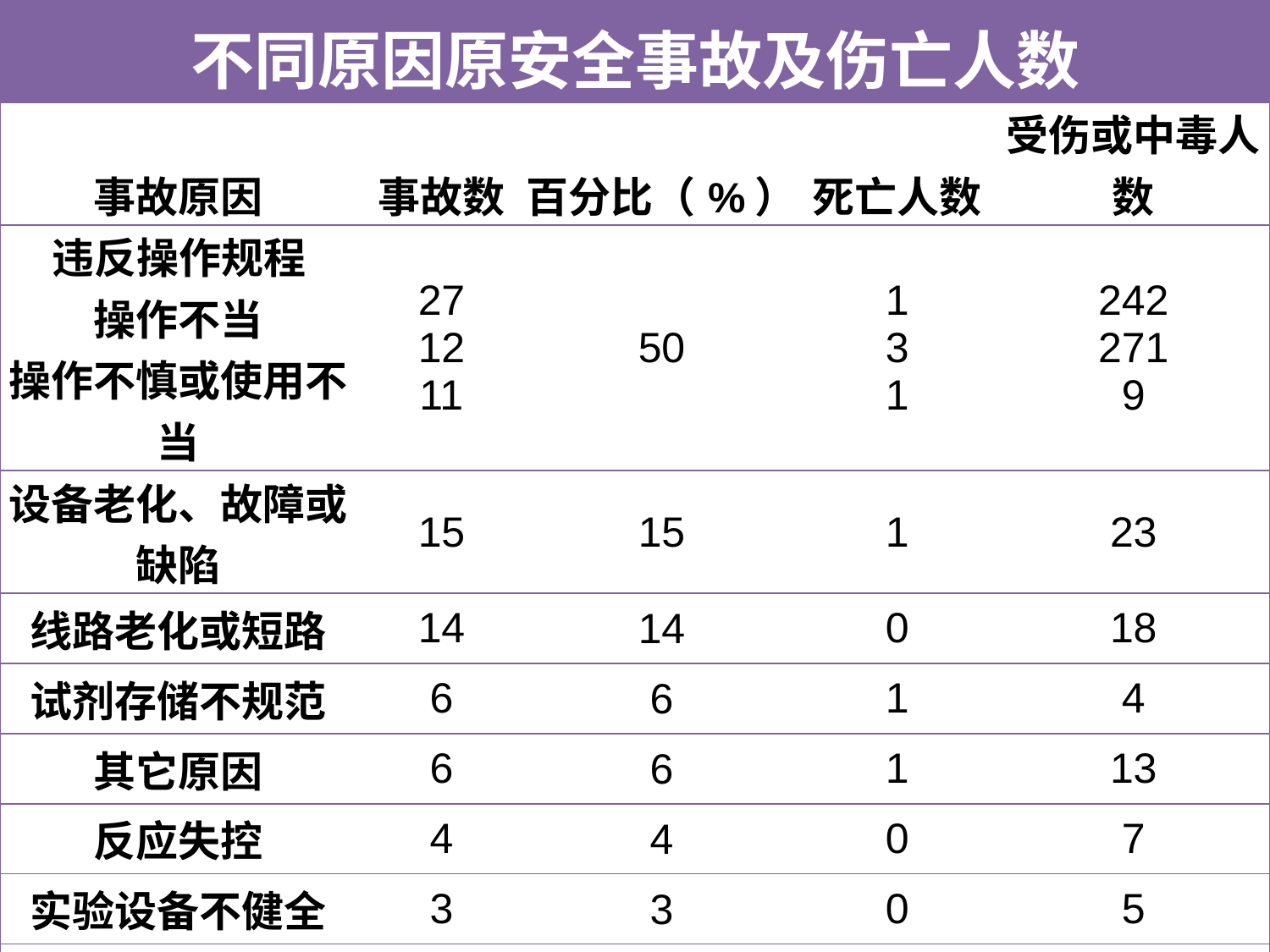

| 不同原因原安全事故及伤亡人数 |  |  |  |  |
| --- | --- | --- | --- | --- |
| 事故原因 | 事故数 | 百分比（%） | 死亡人数 | 受伤或中毒人数 |
| 违反操作规程 操作不当 操作不慎或使用不当 | 27 12 11 | 50 | 1 3 1 | 242 271 9 |
| 设备老化、故障或缺陷 | 15 | 15 | 1 | 23 |
| 线路老化或短路 | 14 | 14 | 0 | 18 |
| 试剂存储不规范 | 6 | 6 | 1 | 4 |
| 其它原因 | 6 | 6 | 1 | 13 |
| 反应失控 | 4 | 4 | 0 | 7 |
| 实验设备不健全 | 3 | 3 | 0 | 5 |
| 废弃物处置不当 | 2 | 2 | 0 | 1 |